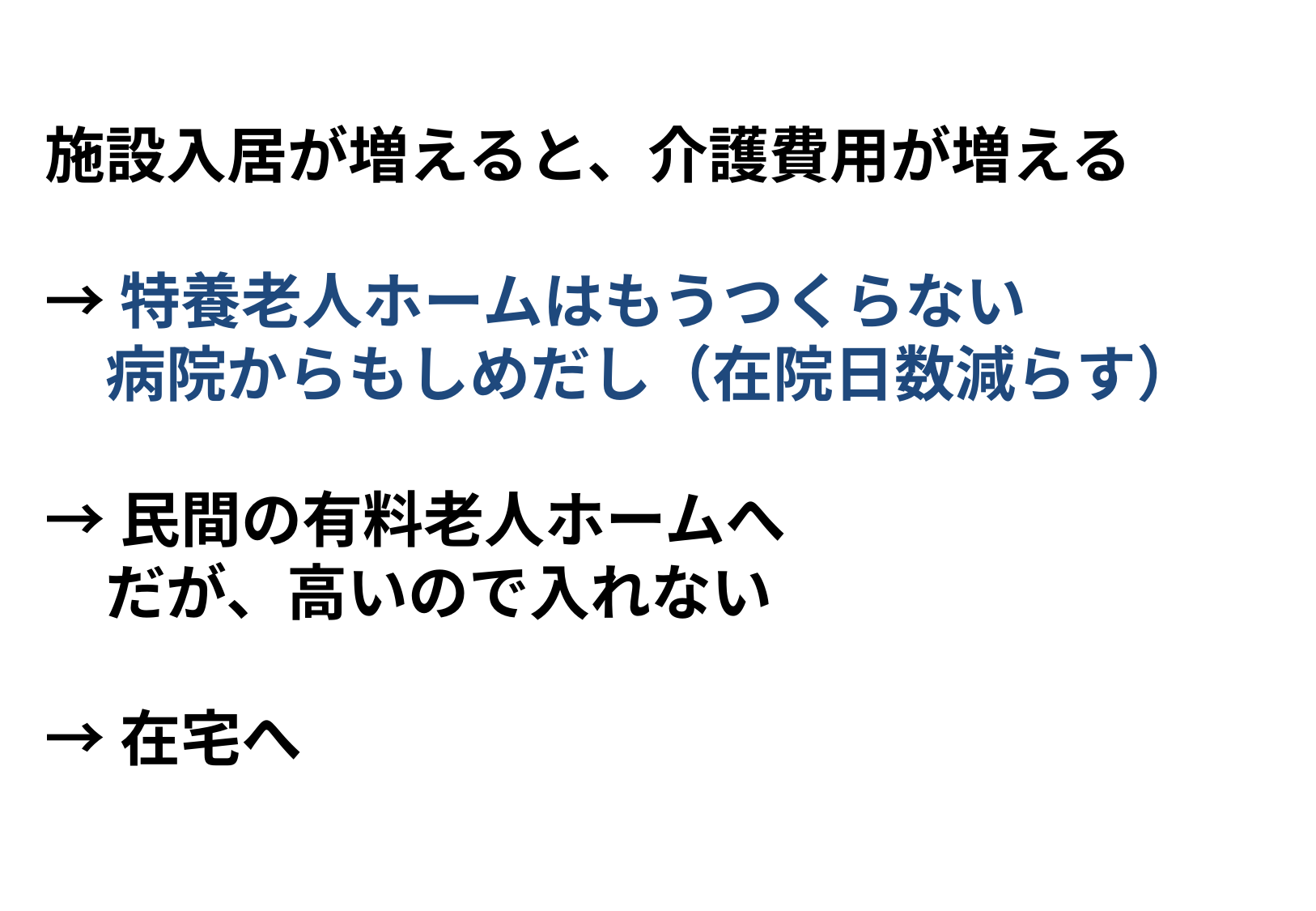

施設入居が増えると、介護費用が増える

→特養老人ホームはもうつくらない
　病院からもしめだし（在院日数減らす）

→民間の有料老人ホームへ
　だが、高いので入れない

→在宅へ